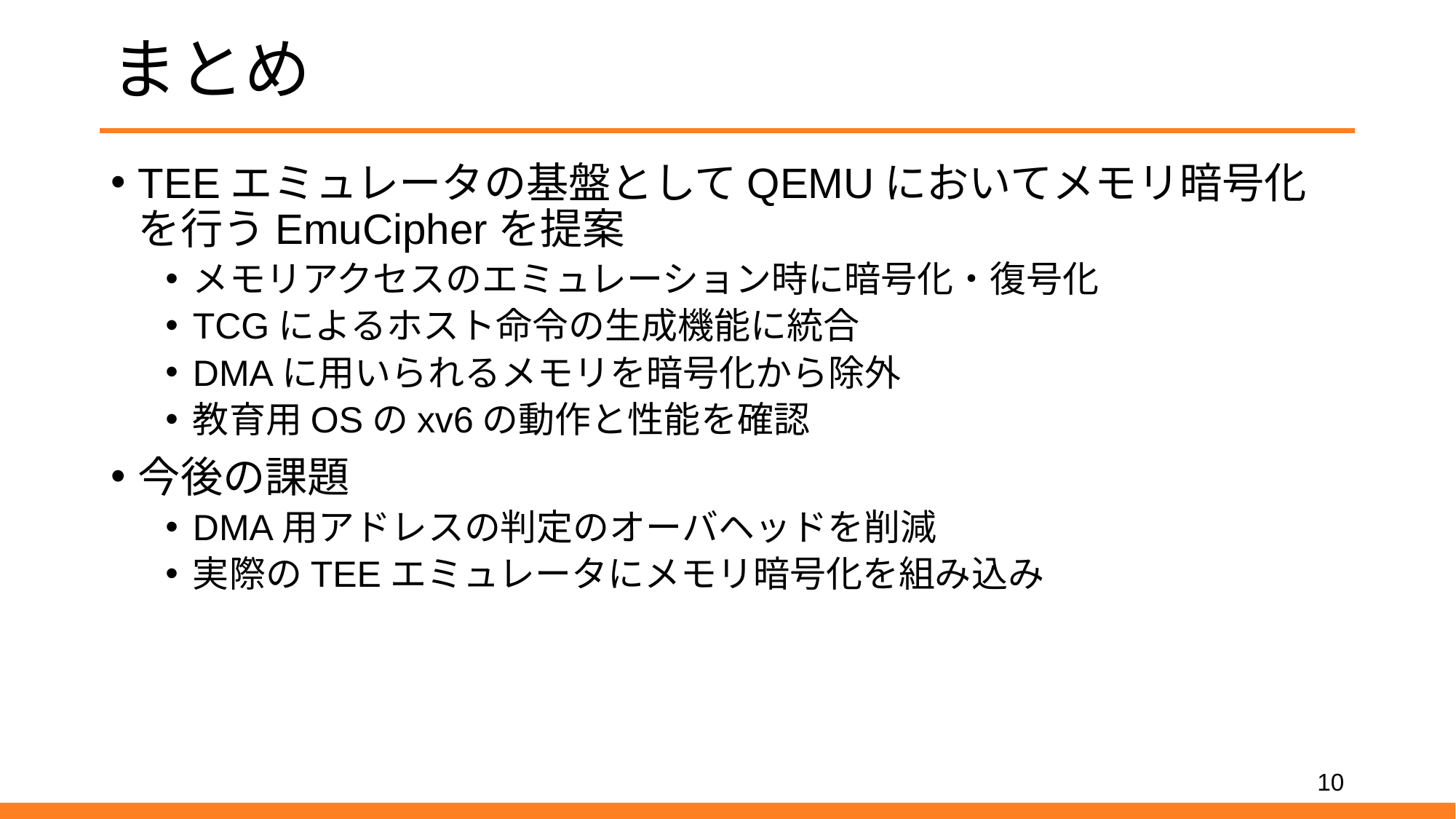

# まとめ
TEEエミュレータの基盤としてQEMUにおいてメモリ暗号化を行うEmuCipherを提案
メモリアクセスのエミュレーション時に暗号化・復号化
TCGによるホスト命令の生成機能に統合
DMAに用いられるメモリを暗号化から除外
教育用OSのxv6の動作と性能を確認
今後の課題
DMA用アドレスの判定のオーバヘッドを削減
実際のTEEエミュレータにメモリ暗号化を組み込み
10